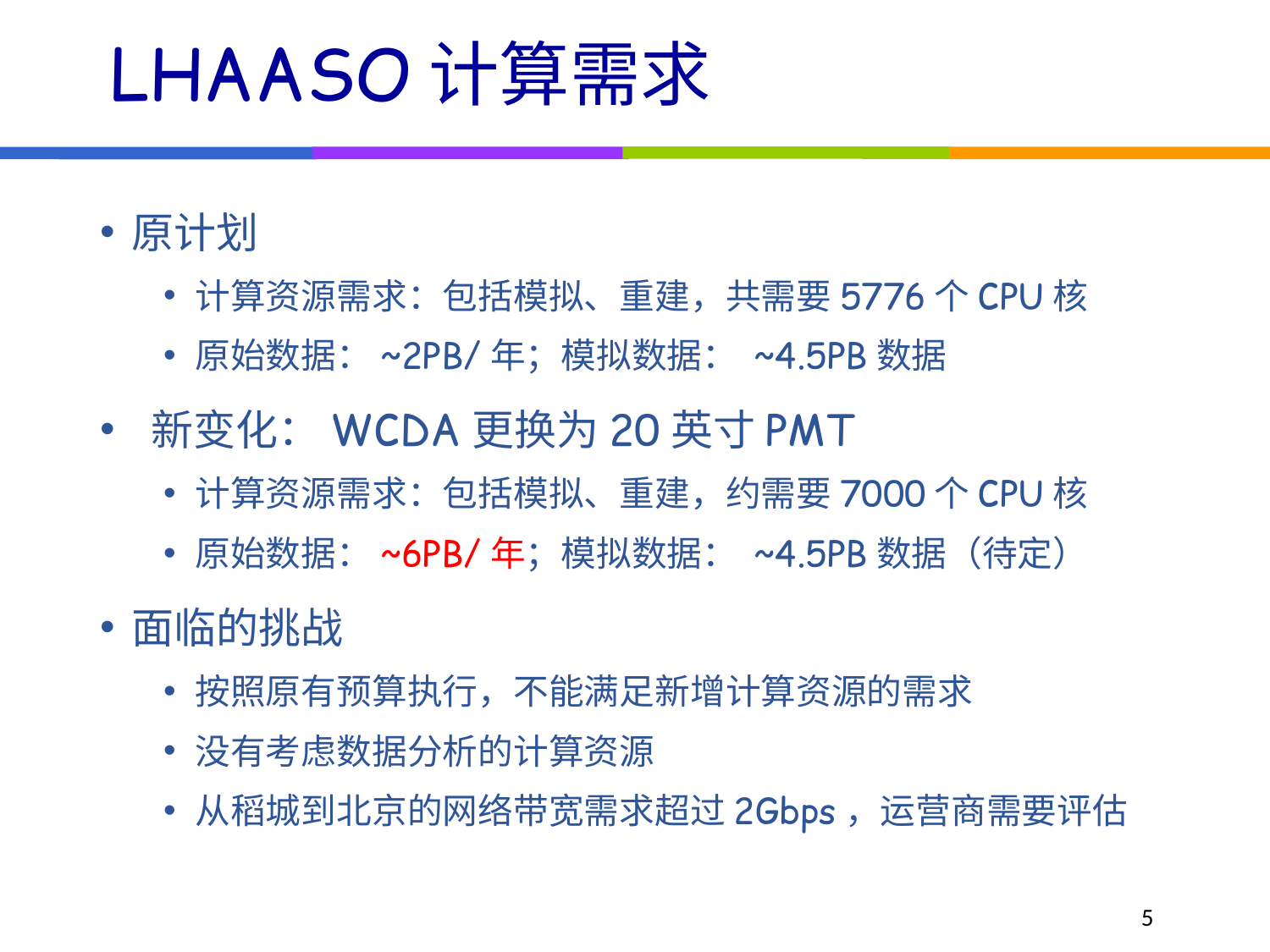

# LHAASO计算需求
原计划
计算资源需求：包括模拟、重建，共需要5776个CPU核
原始数据：~2PB/年；模拟数据： ~4.5PB数据
 新变化：WCDA更换为20英寸PMT
计算资源需求：包括模拟、重建，约需要7000个CPU核
原始数据：~6PB/年；模拟数据： ~4.5PB数据（待定）
面临的挑战
按照原有预算执行，不能满足新增计算资源的需求
没有考虑数据分析的计算资源
从稻城到北京的网络带宽需求超过2Gbps，运营商需要评估